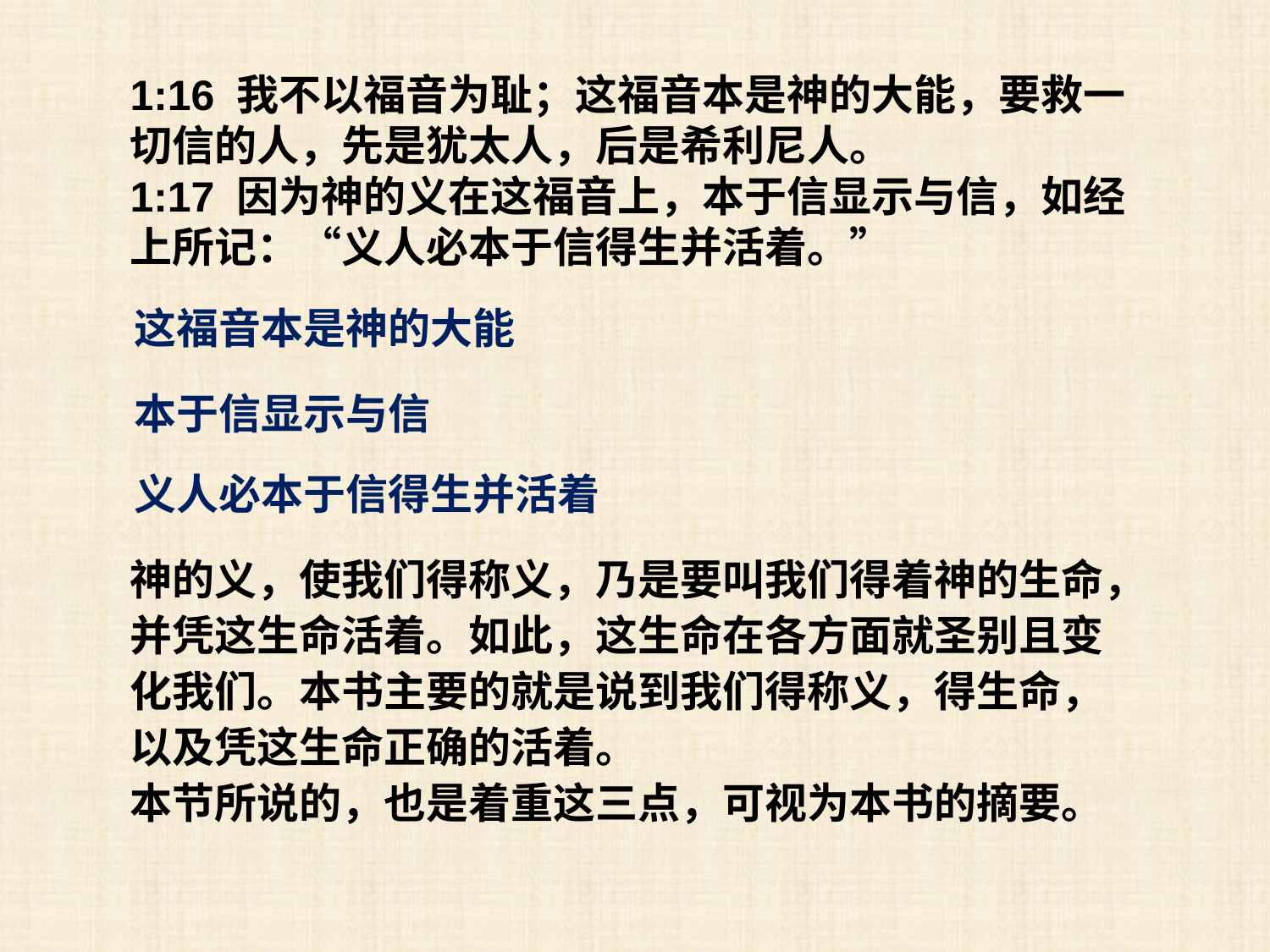

1:16 我不以福音为耻；这福音本是神的大能，要救一切信的人，先是犹太人，后是希利尼人。
1:17 因为神的义在这福音上，本于信显示与信，如经上所记：“义人必本于信得生并活着。”
这福音本是神的大能
本于信显示与信
义人必本于信得生并活着
神的义，使我们得称义，乃是要叫我们得着神的生命，并凭这生命活着。如此，这生命在各方面就圣别且变化我们。本书主要的就是说到我们得称义，得生命，以及凭这生命正确的活着。
本节所说的，也是着重这三点，可视为本书的摘要。